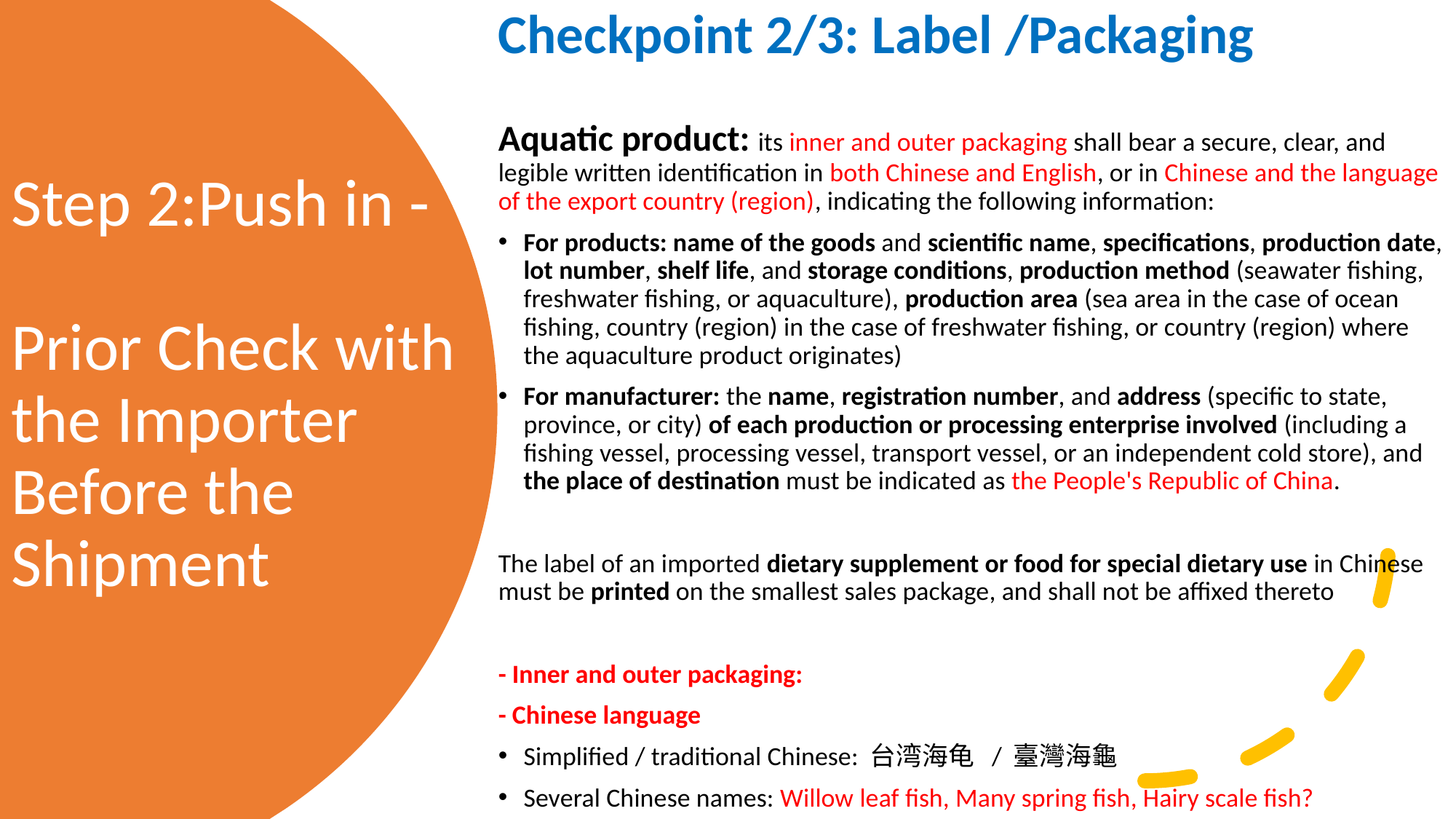

Checkpoint 2/3: Label /Packaging

Aquatic product: its inner and outer packaging shall bear a secure, clear, and legible written identification in both Chinese and English, or in Chinese and the language of the export country (region), indicating the following information:
For products: name of the goods and scientific name, specifications, production date, lot number, shelf life, and storage conditions, production method (seawater fishing, freshwater fishing, or aquaculture), production area (sea area in the case of ocean fishing, country (region) in the case of freshwater fishing, or country (region) where the aquaculture product originates)
For manufacturer: the name, registration number, and address (specific to state, province, or city) of each production or processing enterprise involved (including a fishing vessel, processing vessel, transport vessel, or an independent cold store), and the place of destination must be indicated as the People's Republic of China.

The label of an imported dietary supplement or food for special dietary use in Chinese must be printed on the smallest sales package, and shall not be affixed thereto

- Inner and outer packaging:
- Chinese language
Simplified / traditional Chinese: 台湾海龟  / 臺灣海龜
Several Chinese names: Willow leaf fish, Many spring fish, Hairy scale fish?
# Step 2:Push in - Prior Check with the Importer Before the Shipment